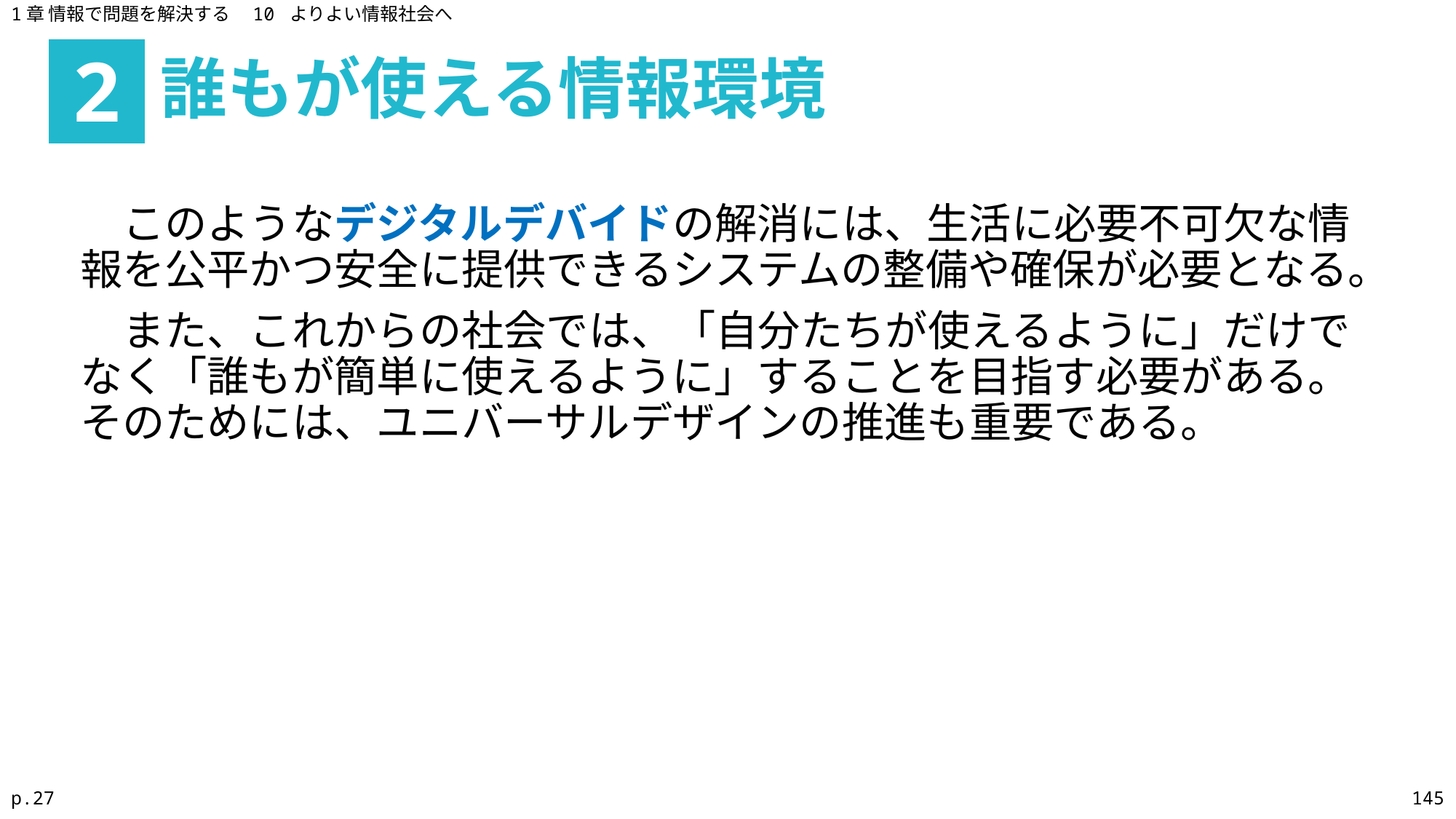

1章 情報で問題を解決する　10 よりよい情報社会へ
誰もが使える情報環境
2
　このようなデジタルデバイドの解消には、生活に必要不可欠な情報を公平かつ安全に提供できるシステムの整備や確保が必要となる。
　また、これからの社会では、「自分たちが使えるように」だけでなく「誰もが簡単に使えるように」することを目指す必要がある。そのためには、ユニバーサルデザインの推進も重要である。
p.27
145